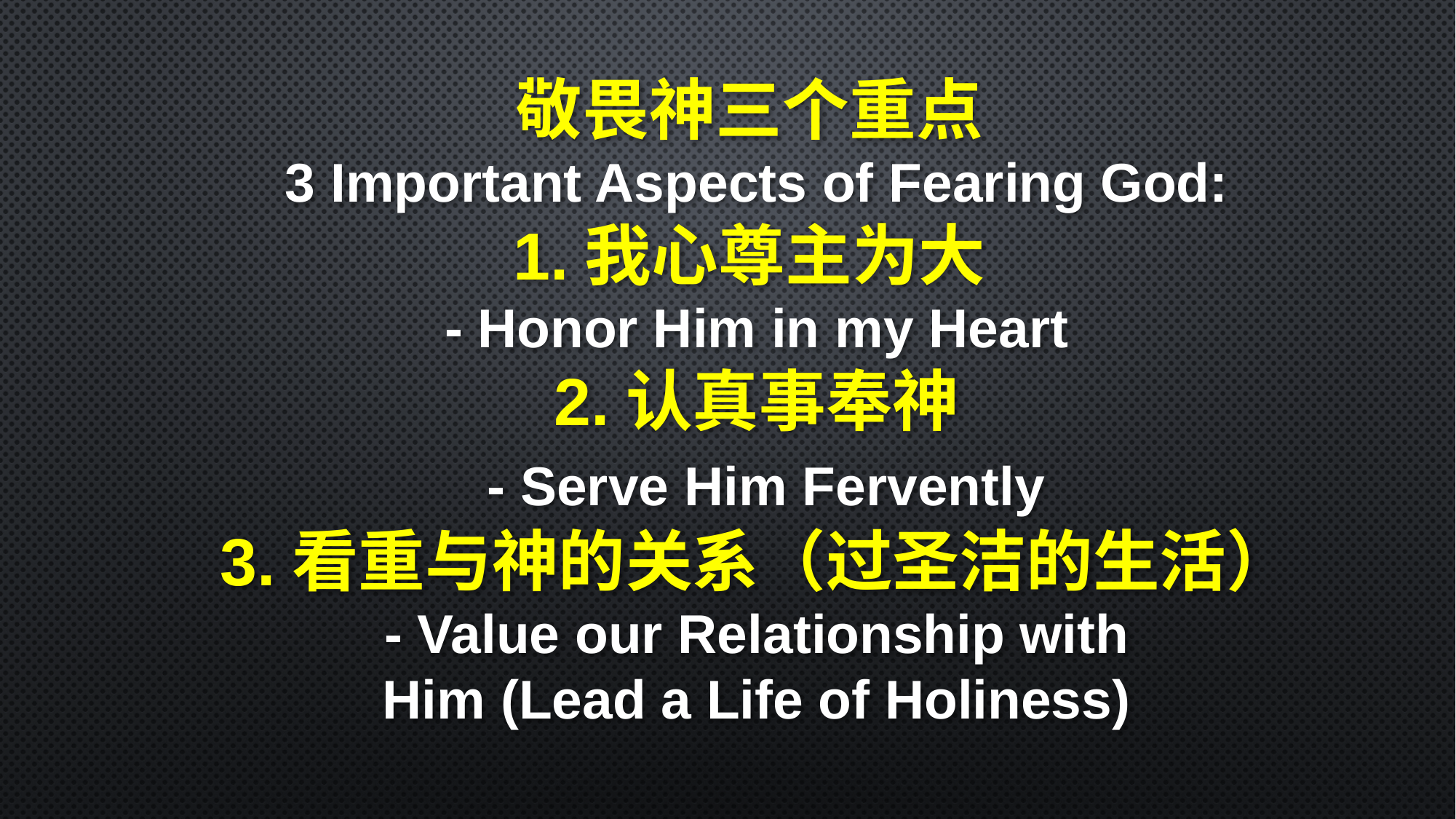

敬畏神三个重点
3 Important Aspects of Fearing God:
1.我心尊主为大
- Honor Him in my Heart
2.认真事奉神
 - Serve Him Fervently
3.看重与神的关系（过圣洁的生活）
- Value our Relationship with
Him (Lead a Life of Holiness)